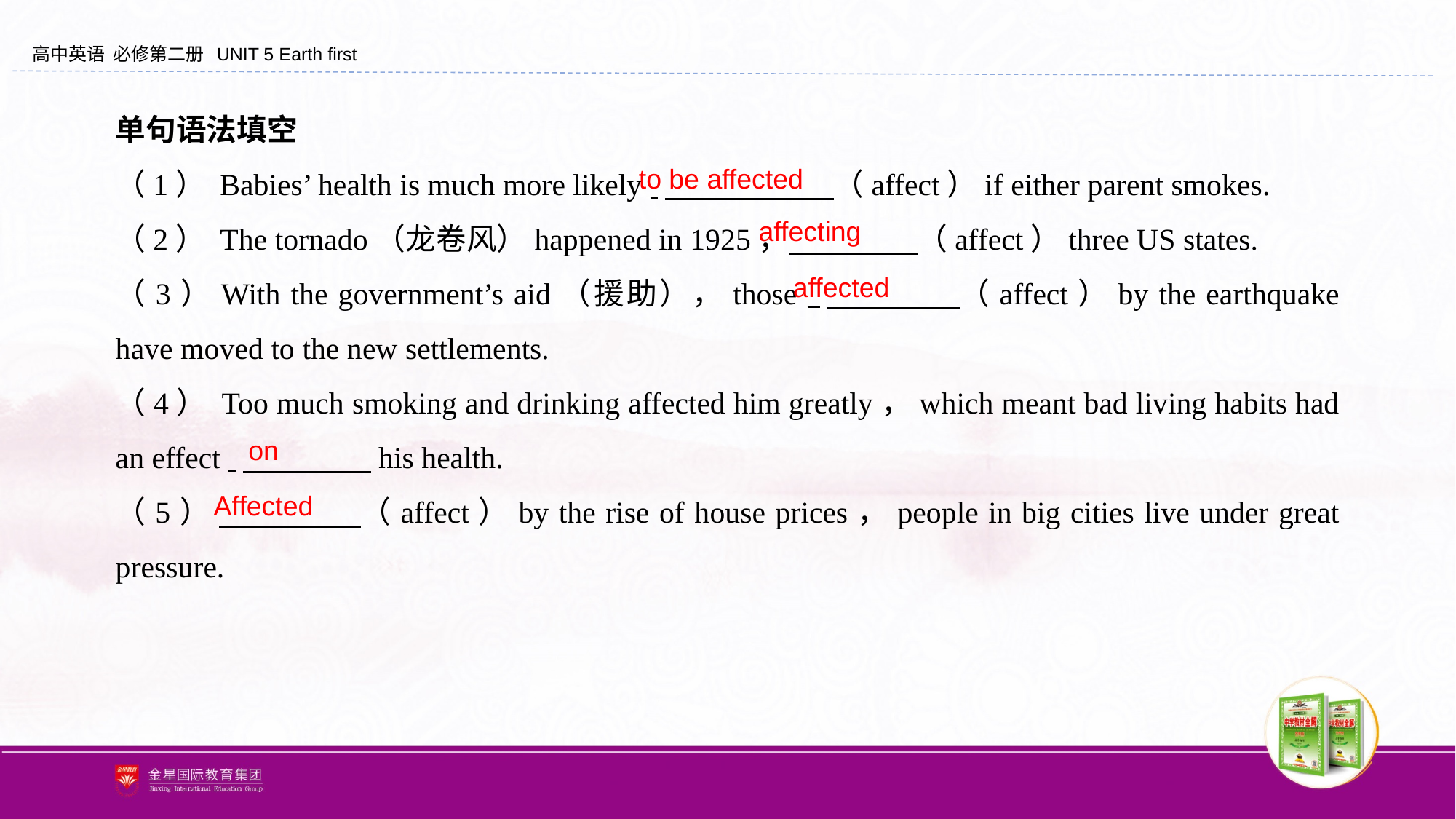

单句语法填空
（1） Babies’ health is much more likely  　       　　　（affect）if either parent smokes.
（2） The tornado（龙卷风）happened in 1925， 　　　　（affect）three US states.
（3）With the government’s aid（援助），those  　　　　（affect）by the earthquake have moved to the new settlements.
（4） Too much smoking and drinking affected him greatly，which meant bad living habits had an effect  　　　　 his health.
（5）  　　　　（affect）by the rise of house prices，people in big cities live under great pressure.
to be affected
affecting
affected
on
Affected